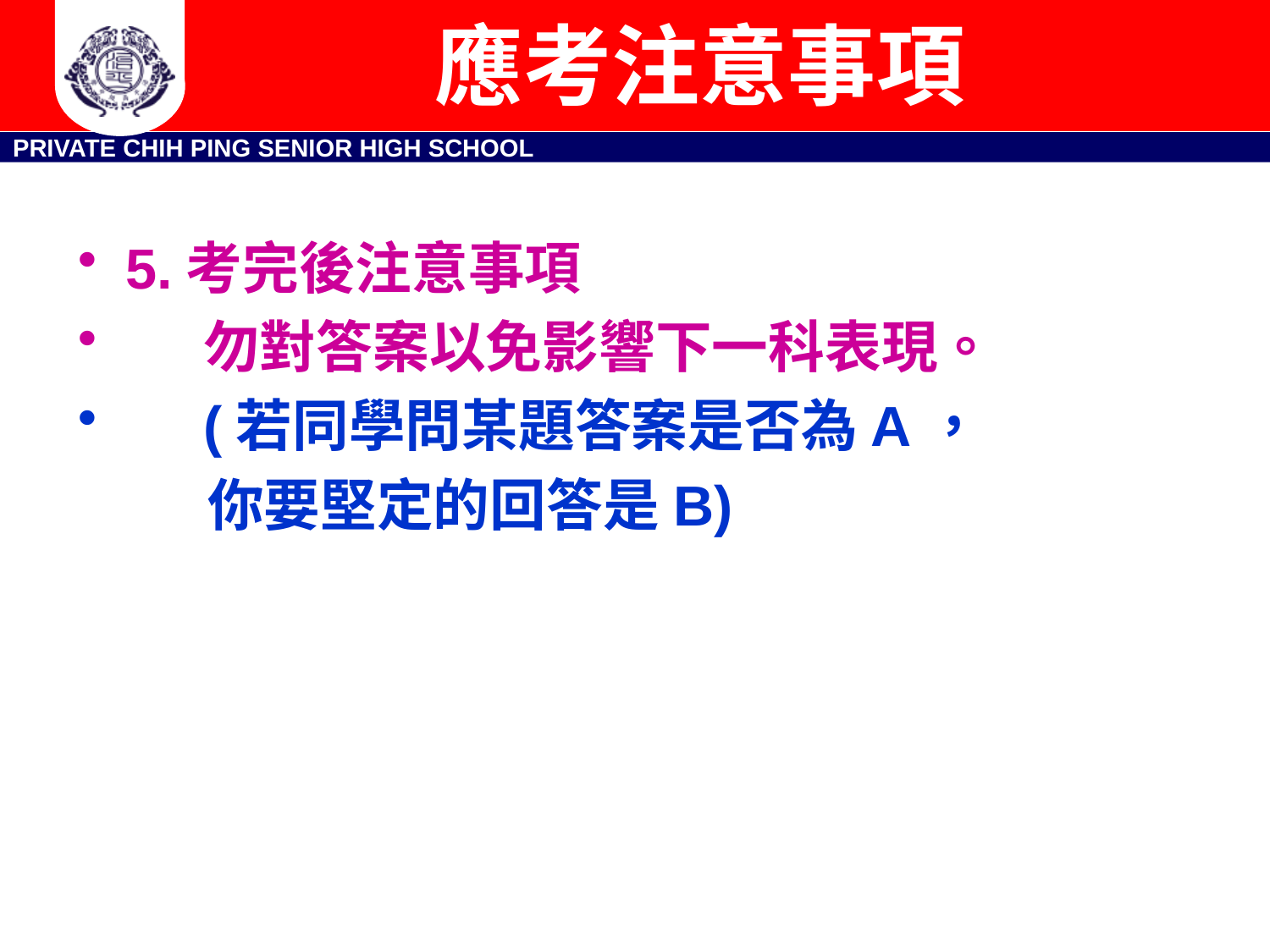

# 應考注意事項
5.考完後注意事項
     勿對答案以免影響下一科表現。
     (若同學問某題答案是否為A，
         你要堅定的回答是B)